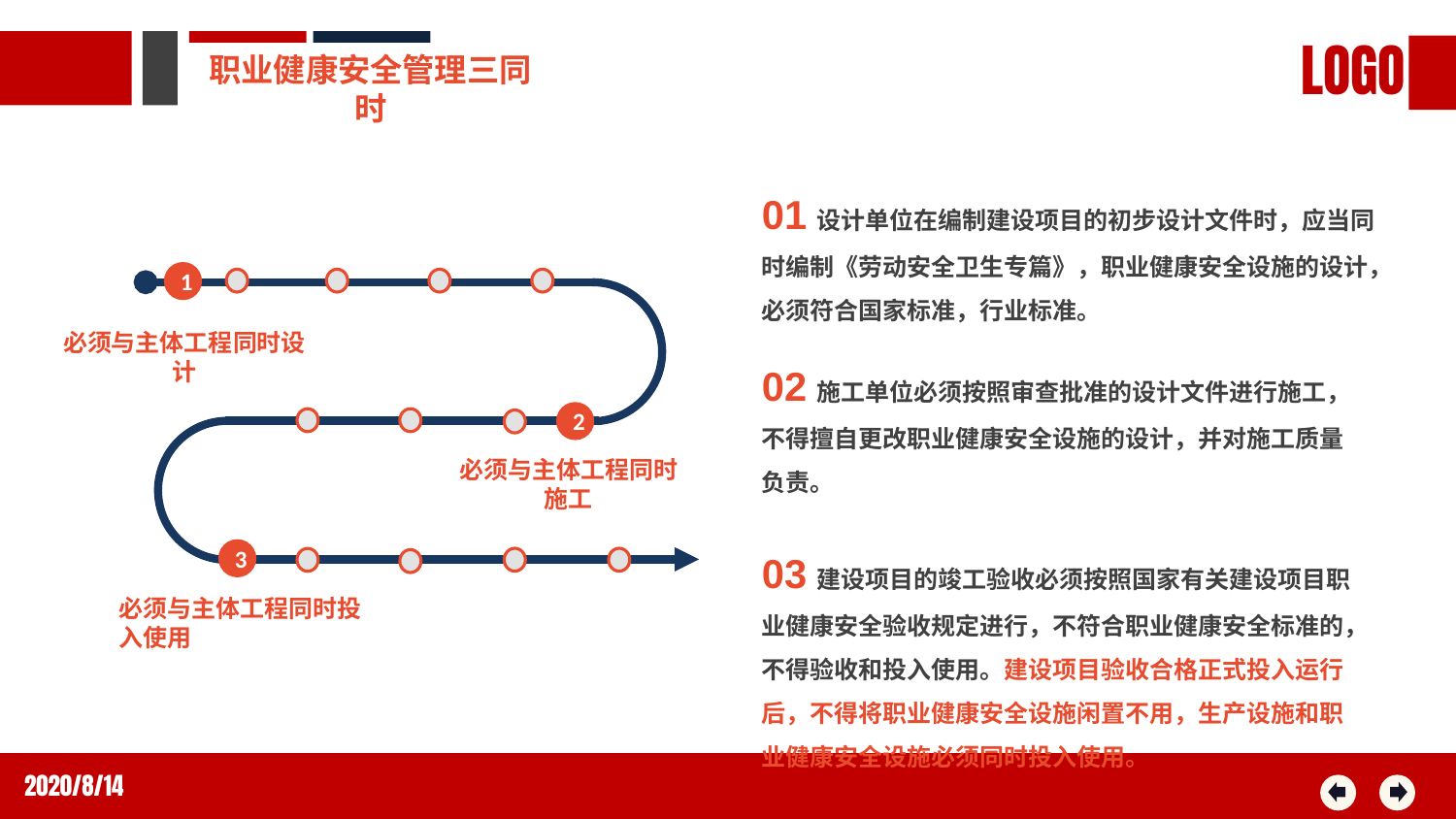

职业健康安全管理三同时
01设计单位在编制建设项目的初步设计文件时，应当同时编制《劳动安全卫生专篇》，职业健康安全设施的设计，必须符合国家标准，行业标准。
1

必须与主体工程同时设计
2

必须与主体工程同时施工
3

必须与主体工程同时投入使用
02施工单位必须按照审查批准的设计文件进行施工，不得擅自更改职业健康安全设施的设计，并对施工质量负责。
03建设项目的竣工验收必须按照国家有关建设项目职业健康安全验收规定进行，不符合职业健康安全标准的，不得验收和投入使用。建设项目验收合格正式投入运行后，不得将职业健康安全设施闲置不用，生产设施和职业健康安全设施必须同时投入使用。
2020/8/14